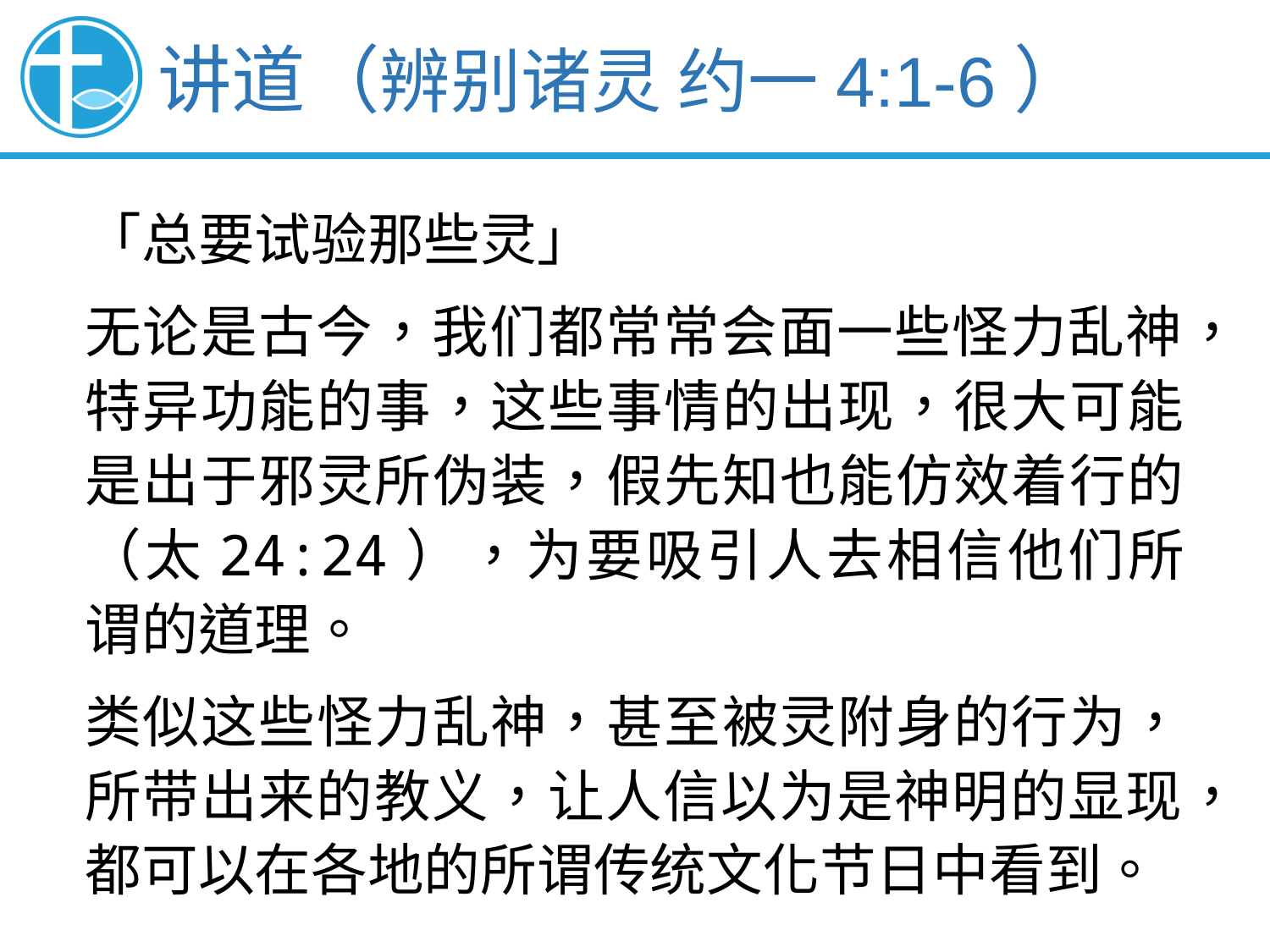

讲道（辨别诸灵 约一4:1-6）
「总要试验那些灵」
无论是古今，我们都常常会面一些怪力乱神，特异功能的事，这些事情的出现，很大可能是出于邪灵所伪装，假先知也能仿效着行的（太24:24），为要吸引人去相信他们所谓的道理。
类似这些怪力乱神，甚至被灵附身的行为，所带出来的教义，让人信以为是神明的显现，都可以在各地的所谓传统文化节日中看到。